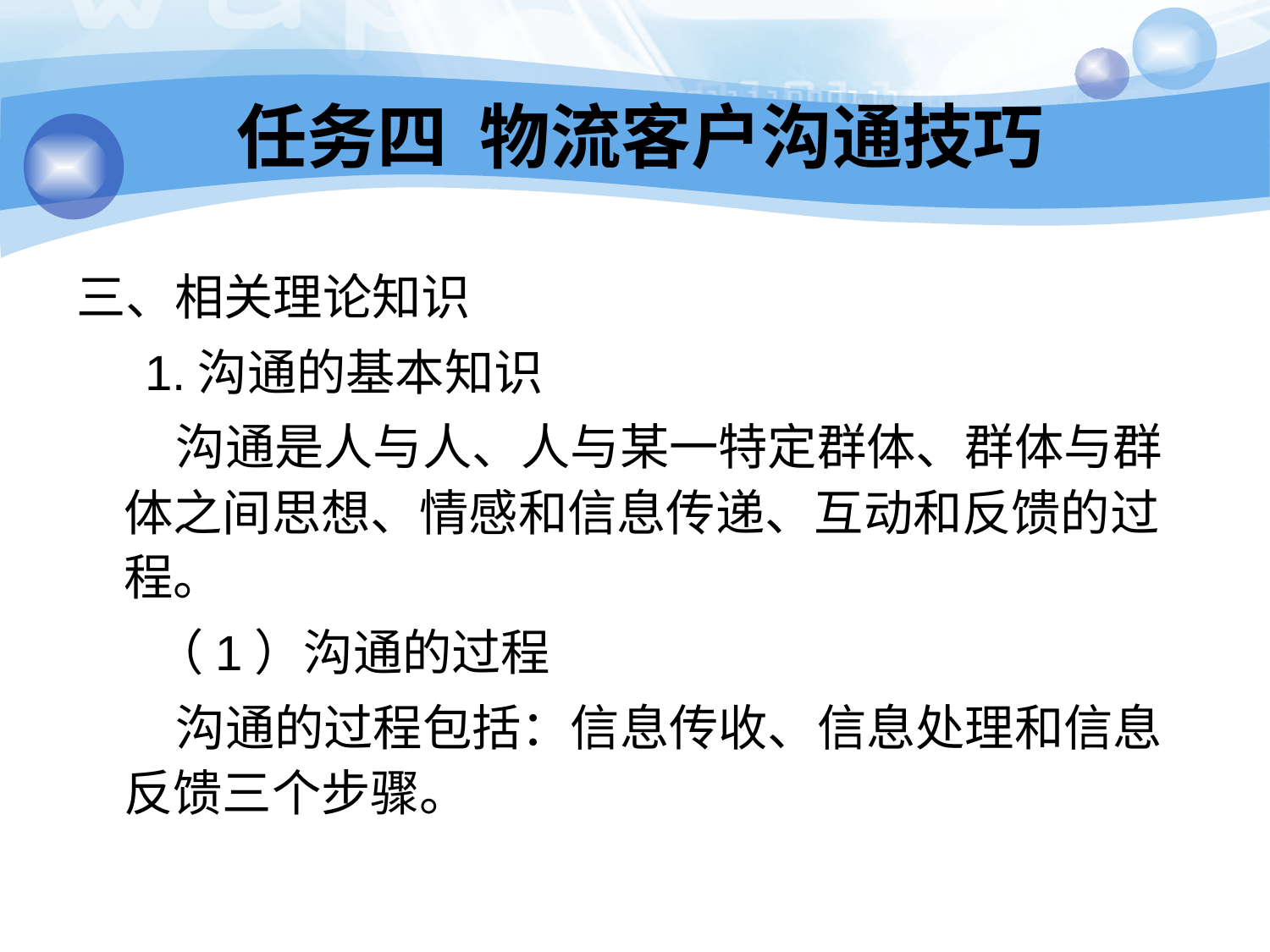

# 任务四  物流客户沟通技巧
三、相关理论知识
     1.沟通的基本知识
        沟通是人与人、人与某一特定群体、群体与群体之间思想、情感和信息传递、互动和反馈的过程。
      （1）沟通的过程
        沟通的过程包括：信息传收、信息处理和信息反馈三个步骤。